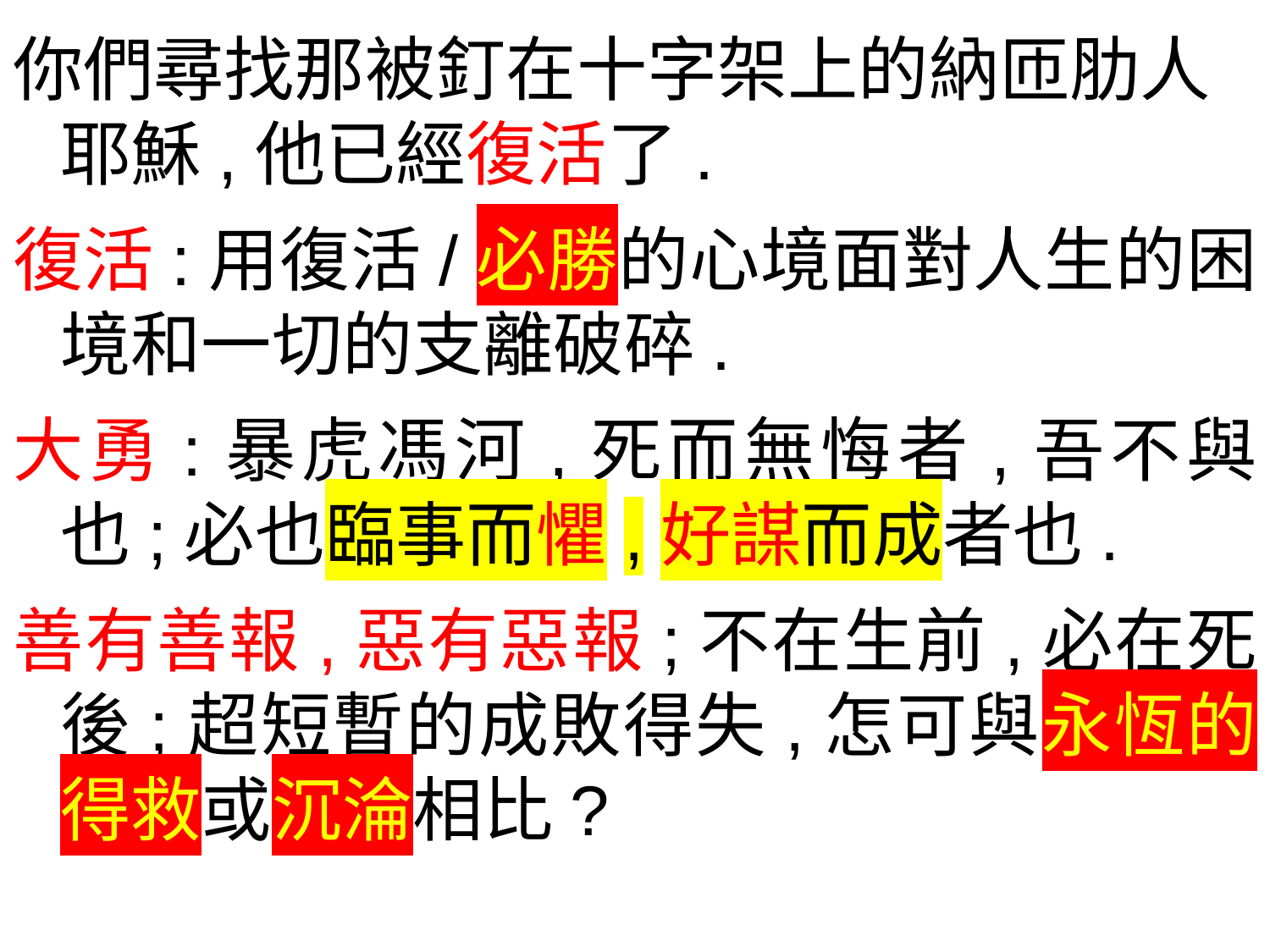

你們尋找那被釘在十字架上的納匝肋人耶穌,他已經復活了.
復活:用復活/必勝的心境面對人生的困境和一切的支離破碎.
大勇:暴虎馮河,死而無悔者,吾不與也;必也臨事而懼,好謀而成者也.
善有善報,惡有惡報;不在生前,必在死後;超短暫的成敗得失,怎可與永恆的得救或沉淪相比?